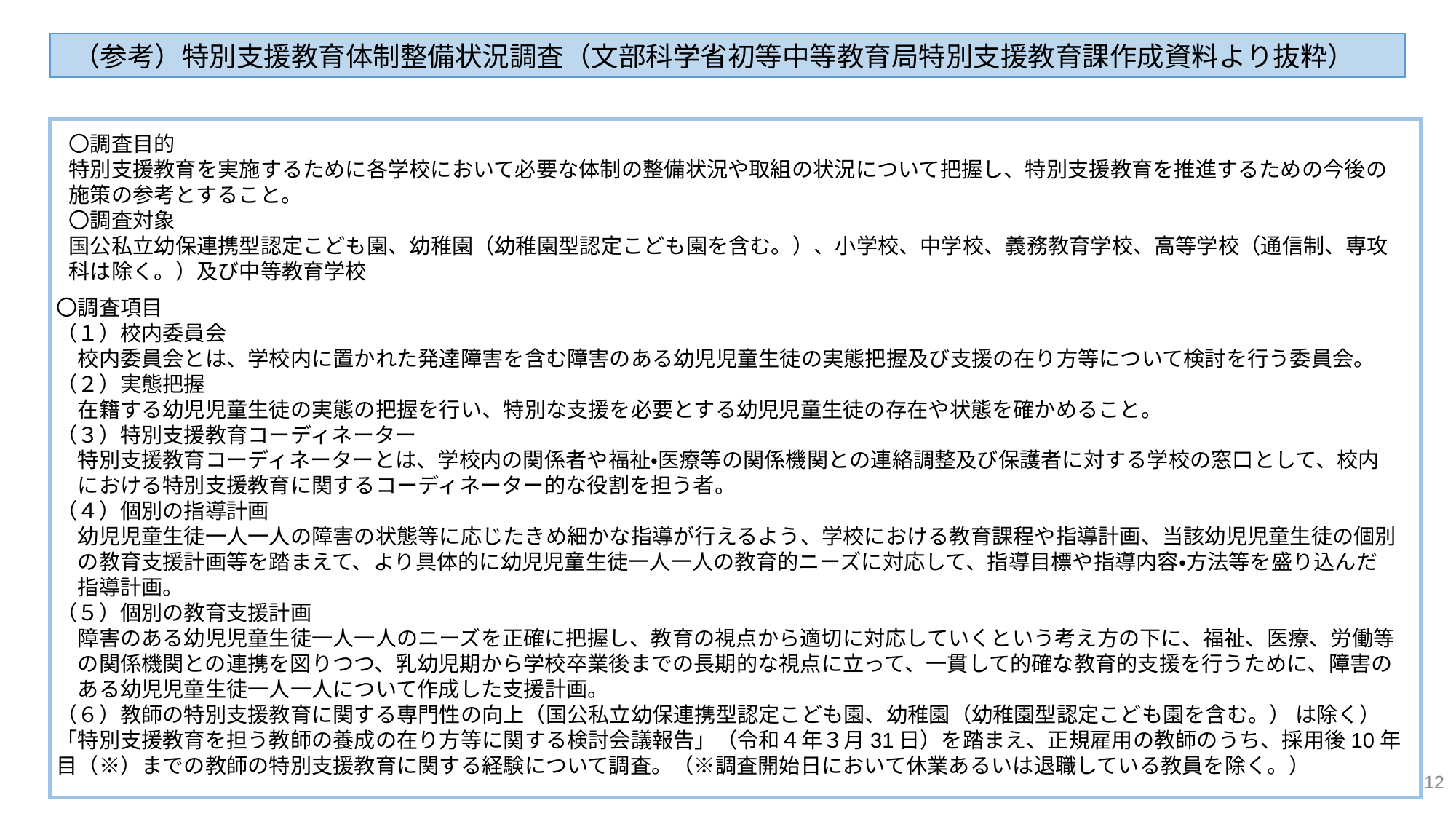

（参考）特別支援教育体制整備状況調査（文部科学省初等中等教育局特別支援教育課作成資料より抜粋）

〇調査目的
特別支援教育を実施するために各学校において必要な体制の整備状況や取組の状況について把握し、特別支援教育を推進するための今後の施策の参考とすること。
〇調査対象
国公私立幼保連携型認定こども園、幼稚園（幼稚園型認定こども園を含む。）、小学校、中学校、義務教育学校、高等学校（通信制、専攻科は除く。）及び中等教育学校
〇調査項目
（１）校内委員会
　校内委員会とは、学校内に置かれた発達障害を含む障害のある幼児児童生徒の実態把握及び支援の在り方等について検討を行う委員会。
（２）実態把握
　在籍する幼児児童生徒の実態の把握を行い、特別な支援を必要とする幼児児童生徒の存在や状態を確かめること。
（３）特別支援教育コーディネーター
　特別支援教育コーディネーターとは、学校内の関係者や福祉・医療等の関係機関との連絡調整及び保護者に対する学校の窓口として、校内
　における特別支援教育に関するコーディネーター的な役割を担う者。
（４）個別の指導計画
　幼児児童生徒一人一人の障害の状態等に応じたきめ細かな指導が行えるよう、学校における教育課程や指導計画、当該幼児児童生徒の個別
　の教育支援計画等を踏まえて、より具体的に幼児児童生徒一人一人の教育的ニーズに対応して、指導目標や指導内容・方法等を盛り込んだ
　指導計画。
（５）個別の教育支援計画
　障害のある幼児児童生徒一人一人のニーズを正確に把握し、教育の視点から適切に対応していくという考え方の下に、福祉、医療、労働等
　の関係機関との連携を図りつつ、乳幼児期から学校卒業後までの長期的な視点に立って、一貫して的確な教育的支援を行うために、障害の
　ある幼児児童生徒一人一人について作成した支援計画。
（６）教師の特別支援教育に関する専門性の向上（国公私立幼保連携型認定こども園、幼稚園（幼稚園型認定こども園を含む。） は除く）「特別支援教育を担う教師の養成の在り方等に関する検討会議報告」（令和４年３月31日）を踏まえ、正規雇用の教師のうち、採用後10年目（※）までの教師の特別支援教育に関する経験について調査。（※調査開始日において休業あるいは退職している教員を除く。）
12